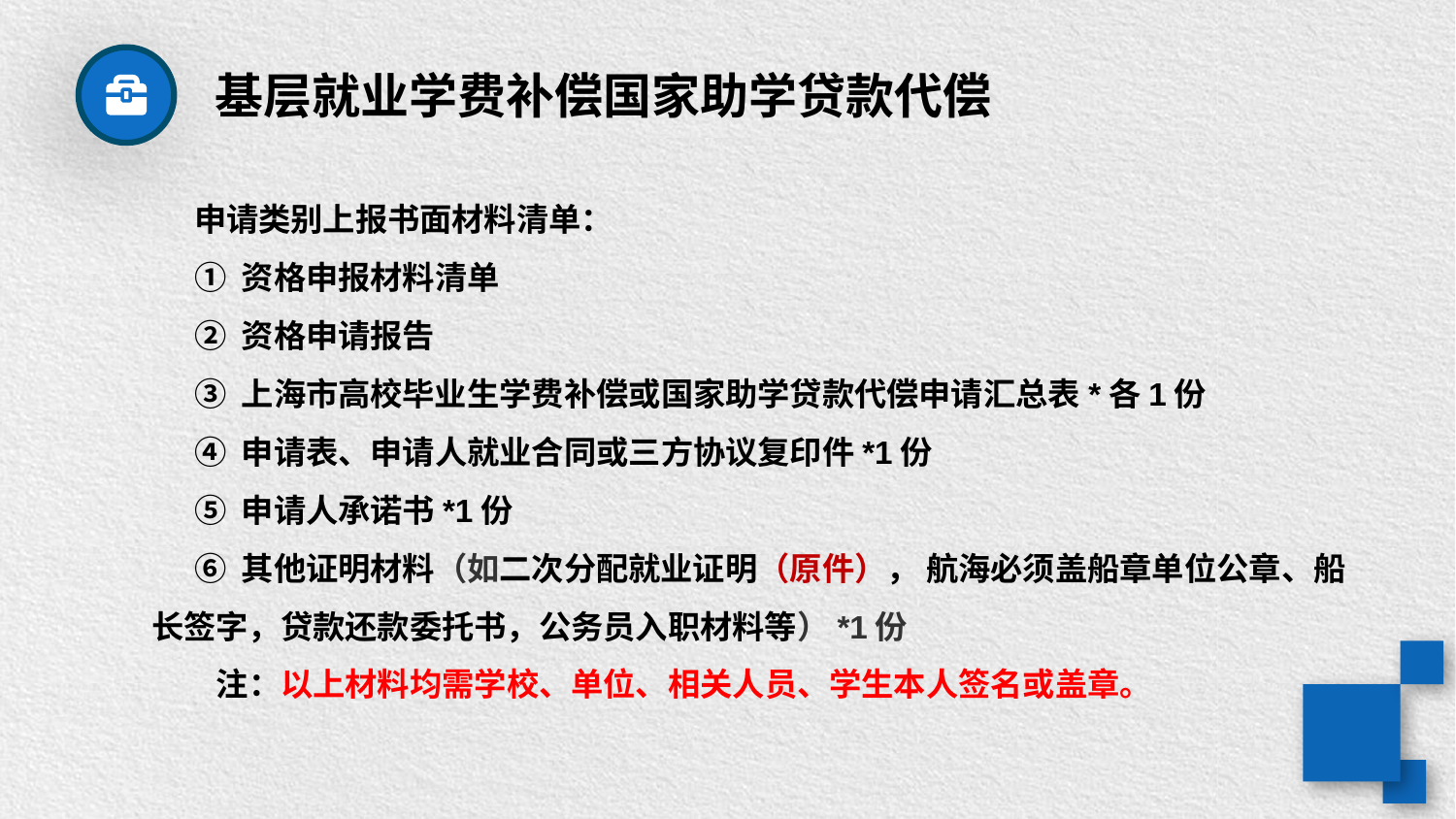

基层就业学费补偿国家助学贷款代偿

申请类别上报书面材料清单：
① 资格申报材料清单
② 资格申请报告
③ 上海市高校毕业生学费补偿或国家助学贷款代偿申请汇总表*各1份
④ 申请表、申请人就业合同或三方协议复印件*1份
⑤ 申请人承诺书*1份
⑥ 其他证明材料（如二次分配就业证明（原件）， 航海必须盖船章单位公章、船长签字，贷款还款委托书，公务员入职材料等）*1份
  注：以上材料均需学校、单位、相关人员、学生本人签名或盖章。